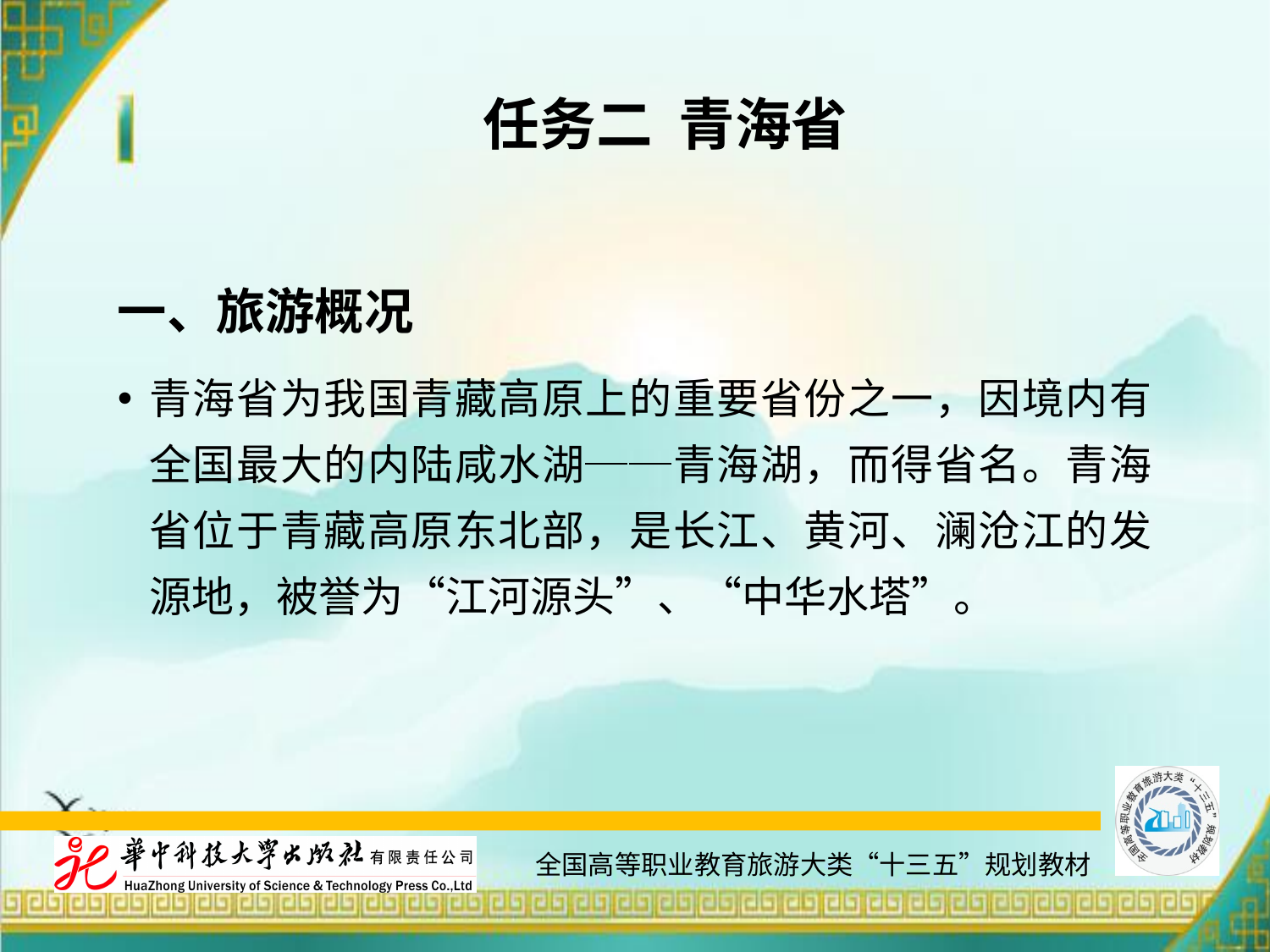

# 任务二  青海省
一、旅游概况
青海省为我国青藏高原上的重要省份之一，因境内有全国最大的内陆咸水湖──青海湖，而得省名。青海省位于青藏高原东北部，是长江、黄河、澜沧江的发源地，被誉为“江河源头”、“中华水塔”。